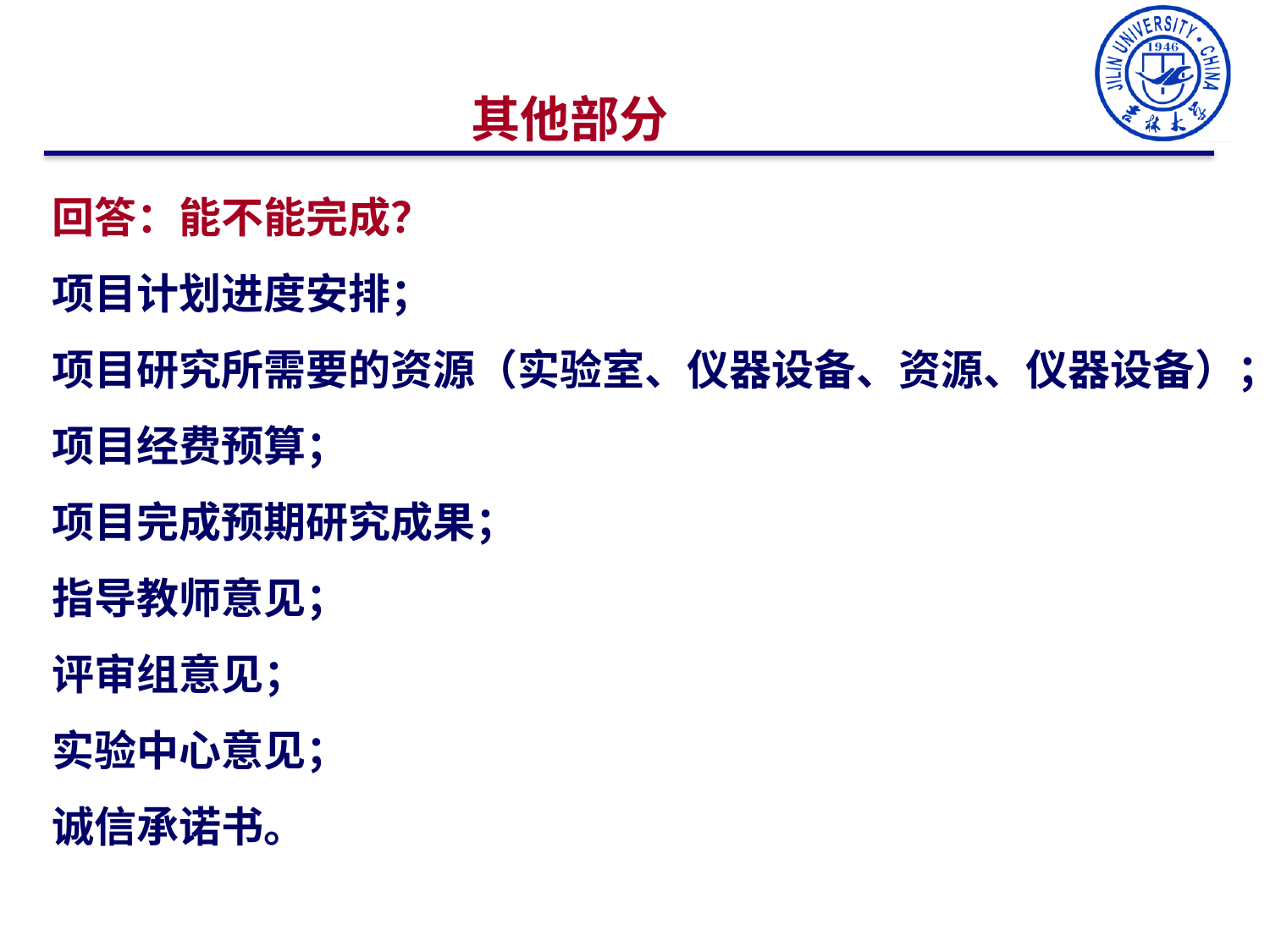

其他部分
回答：能不能完成？
项目计划进度安排；
项目研究所需要的资源（实验室、仪器设备、资源、仪器设备）；
项目经费预算；
项目完成预期研究成果；
指导教师意见；
评审组意见；
实验中心意见；
诚信承诺书。